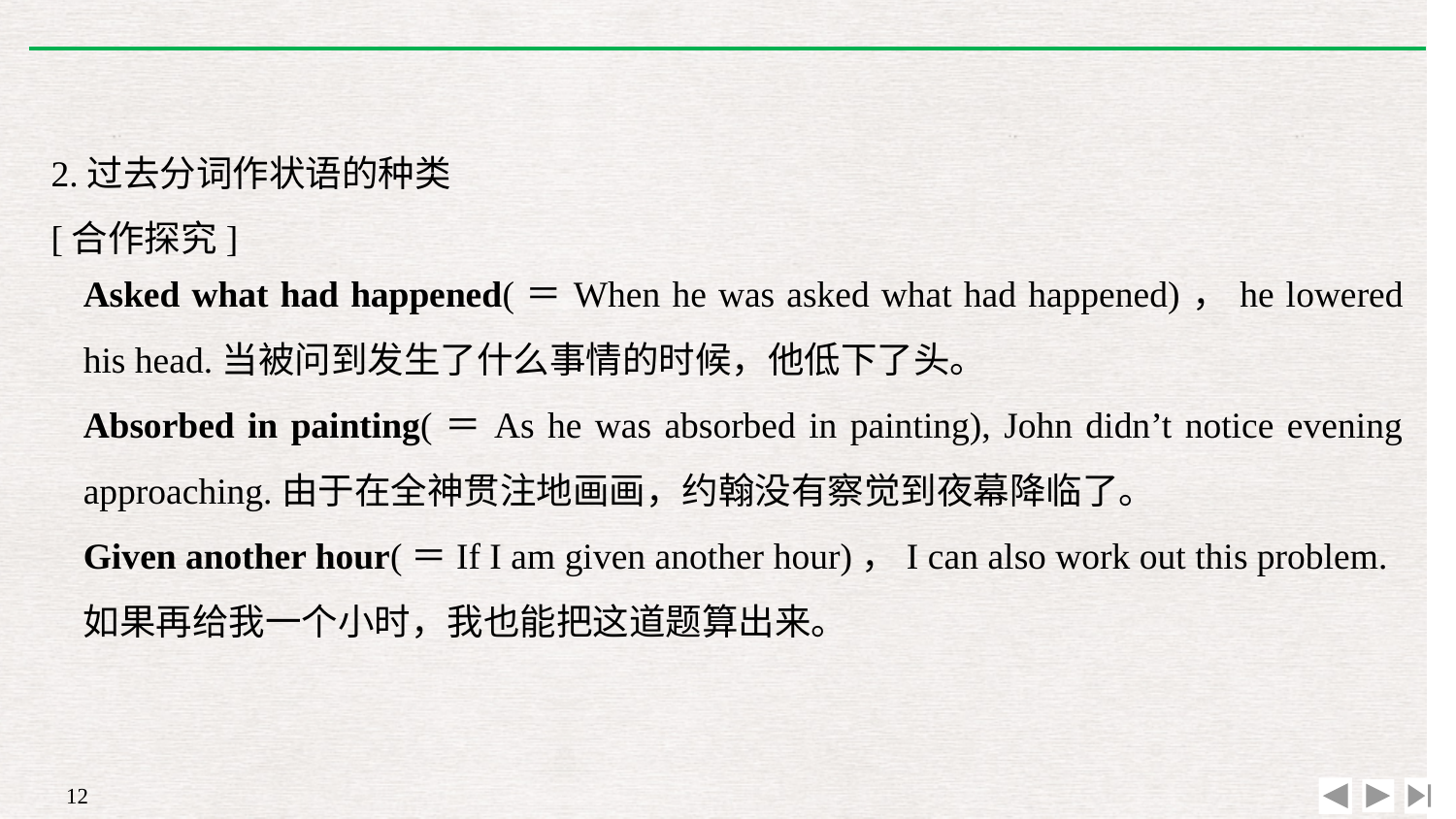

2.过去分词作状语的种类
[合作探究]
Asked what had happened(＝When he was asked what had happened)，he lowered his head.当被问到发生了什么事情的时候，他低下了头。
Absorbed in painting(＝As he was absorbed in painting), John didn’t notice evening approaching.由于在全神贯注地画画，约翰没有察觉到夜幕降临了。
Given another hour(＝If I am given another hour)，I can also work out this problem.
如果再给我一个小时，我也能把这道题算出来。